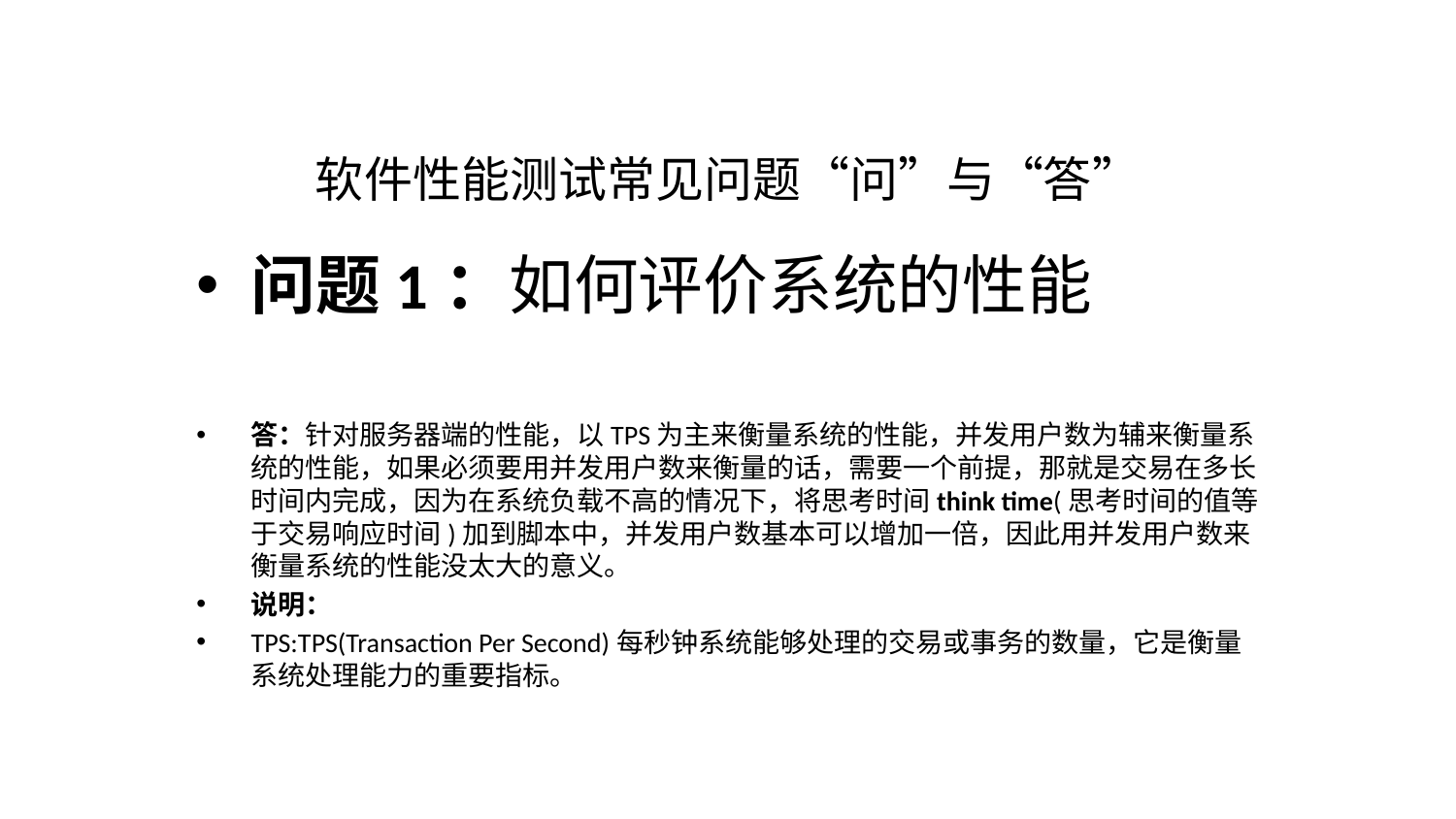

# 软件性能测试常见问题“问”与“答”
问题1：如何评价系统的性能

答：针对服务器端的性能，以TPS为主来衡量系统的性能，并发用户数为辅来衡量系统的性能，如果必须要用并发用户数来衡量的话，需要一个前提，那就是交易在多长时间内完成，因为在系统负载不高的情况下，将思考时间think time(思考时间的值等于交易响应时间)加到脚本中，并发用户数基本可以增加一倍，因此用并发用户数来衡量系统的性能没太大的意义。
说明：
TPS:TPS(Transaction Per Second)每秒钟系统能够处理的交易或事务的数量，它是衡量系统处理能力的重要指标。